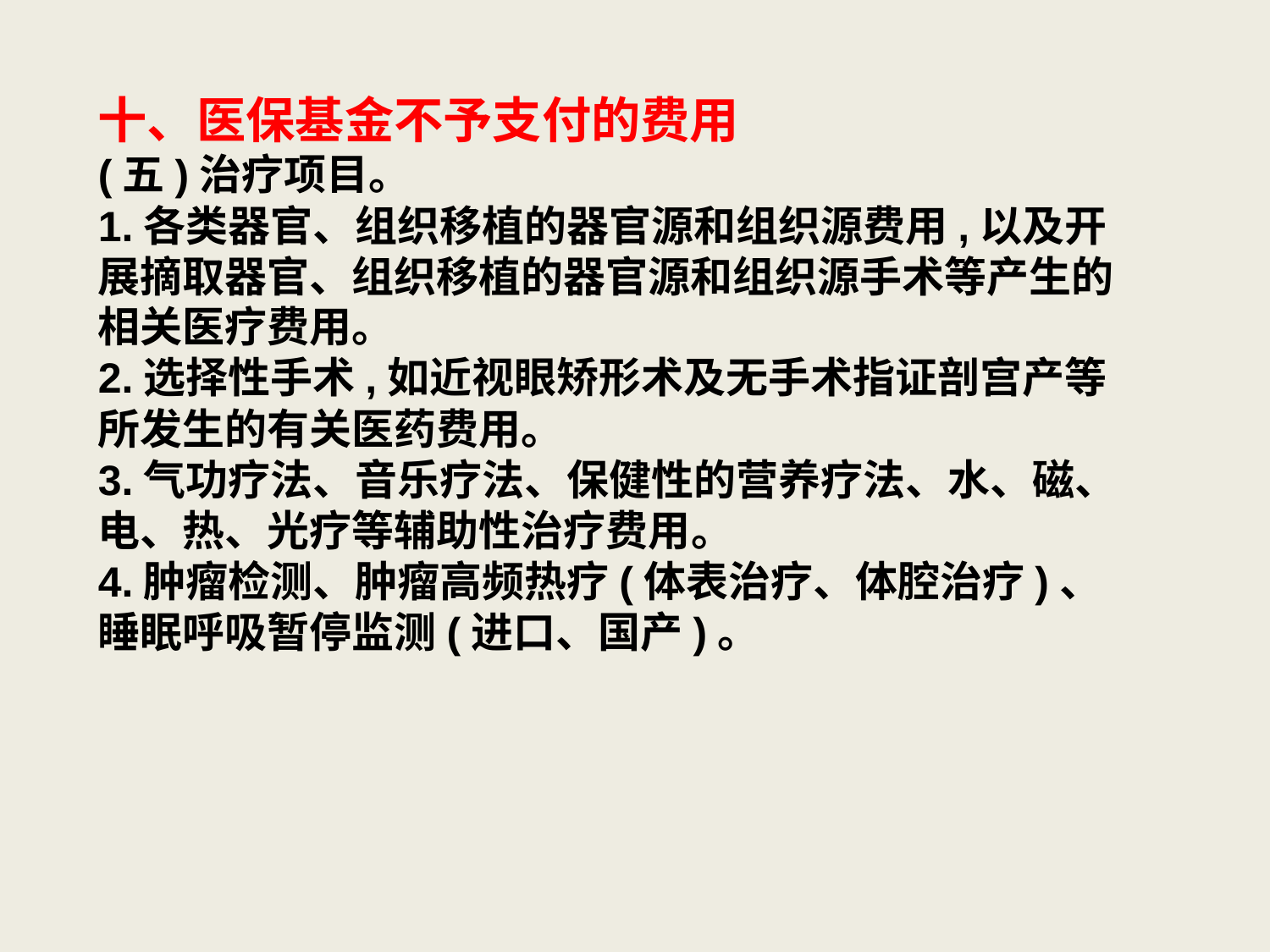

十、医保基金不予支付的费用
(五)治疗项目。
1.各类器官、组织移植的器官源和组织源费用,以及开展摘取器官、组织移植的器官源和组织源手术等产生的相关医疗费用。
2.选择性手术,如近视眼矫形术及无手术指证剖宫产等所发生的有关医药费用。
3.气功疗法、音乐疗法、保健性的营养疗法、水、磁、电、热、光疗等辅助性治疗费用。
4.肿瘤检测、肿瘤高频热疗(体表治疗、体腔治疗)、睡眠呼吸暂停监测(进口、国产)。